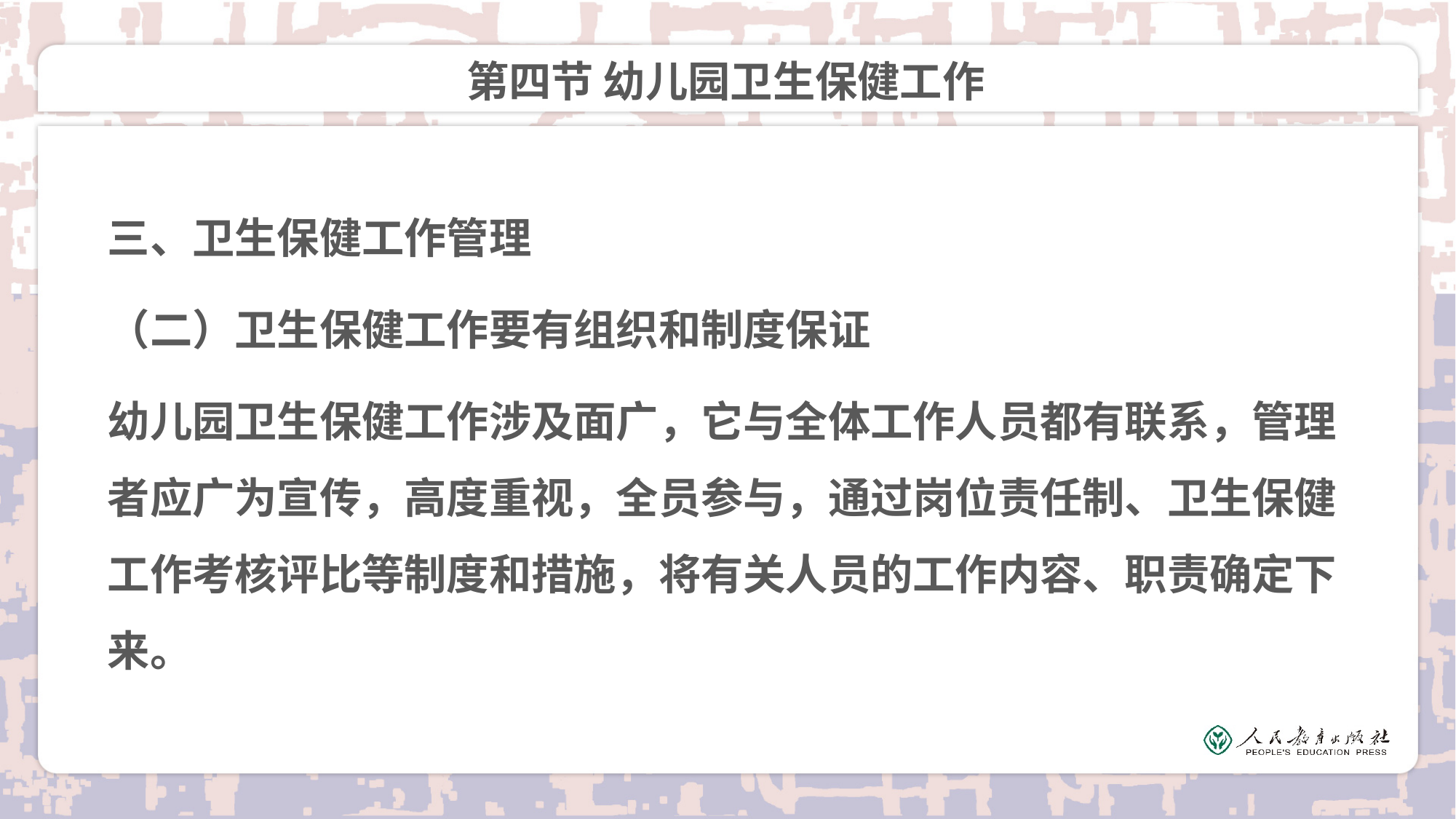

# 第四节 幼儿园卫生保健工作
三、卫生保健工作管理
（二）卫生保健工作要有组织和制度保证
幼儿园卫生保健工作涉及面广，它与全体工作人员都有联系，管理者应广为宣传，高度重视，全员参与，通过岗位责任制、卫生保健工作考核评比等制度和措施，将有关人员的工作内容、职责确定下来。